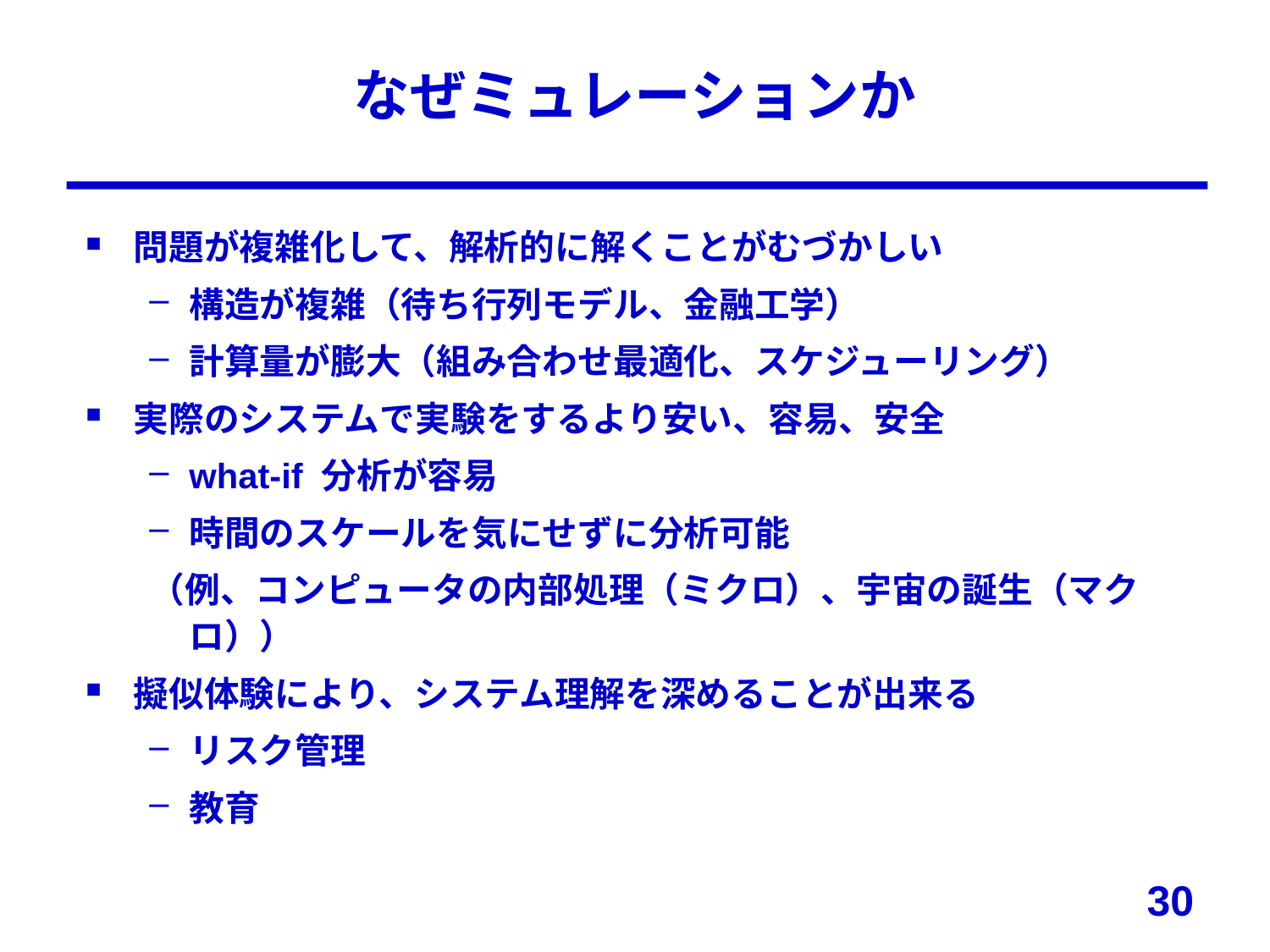

# なぜミュレーションか
問題が複雑化して、解析的に解くことがむづかしい
構造が複雑（待ち行列モデル、金融工学）
計算量が膨大（組み合わせ最適化、スケジューリング）
実際のシステムで実験をするより安い、容易、安全
what-if 分析が容易
時間のスケールを気にせずに分析可能
（例、コンピュータの内部処理（ミクロ）、宇宙の誕生（マクロ））
擬似体験により、システム理解を深めることが出来る
リスク管理
教育
30